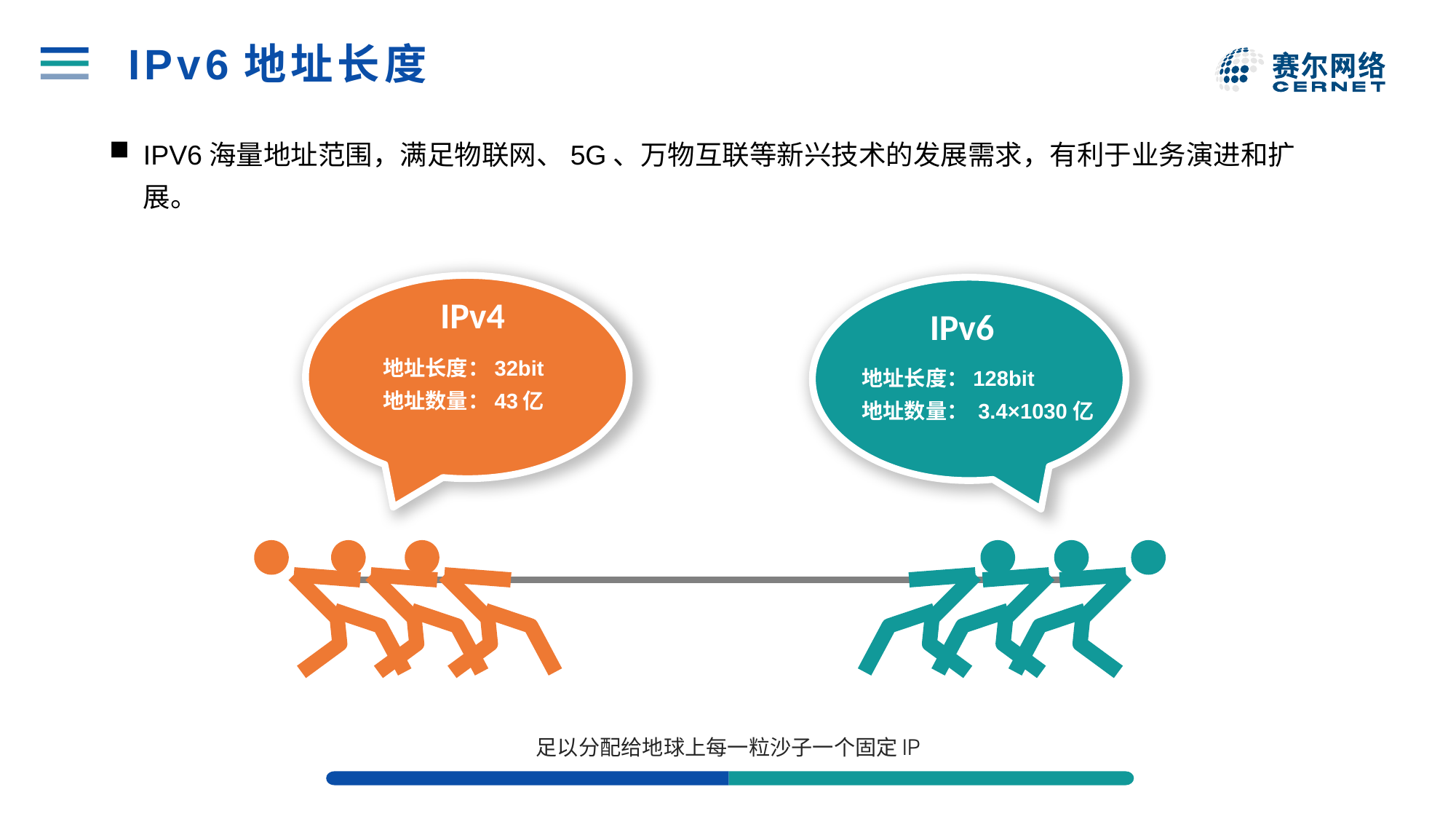

# IPv6地址长度
IPV6海量地址范围，满足物联网、5G、万物互联等新兴技术的发展需求，有利于业务演进和扩展。

IPv4
地址长度：32bit
地址数量：43亿

IPv6
地址长度：128bit
地址数量： 3.4×1030亿

足以分配给地球上每一粒沙子一个固定IP